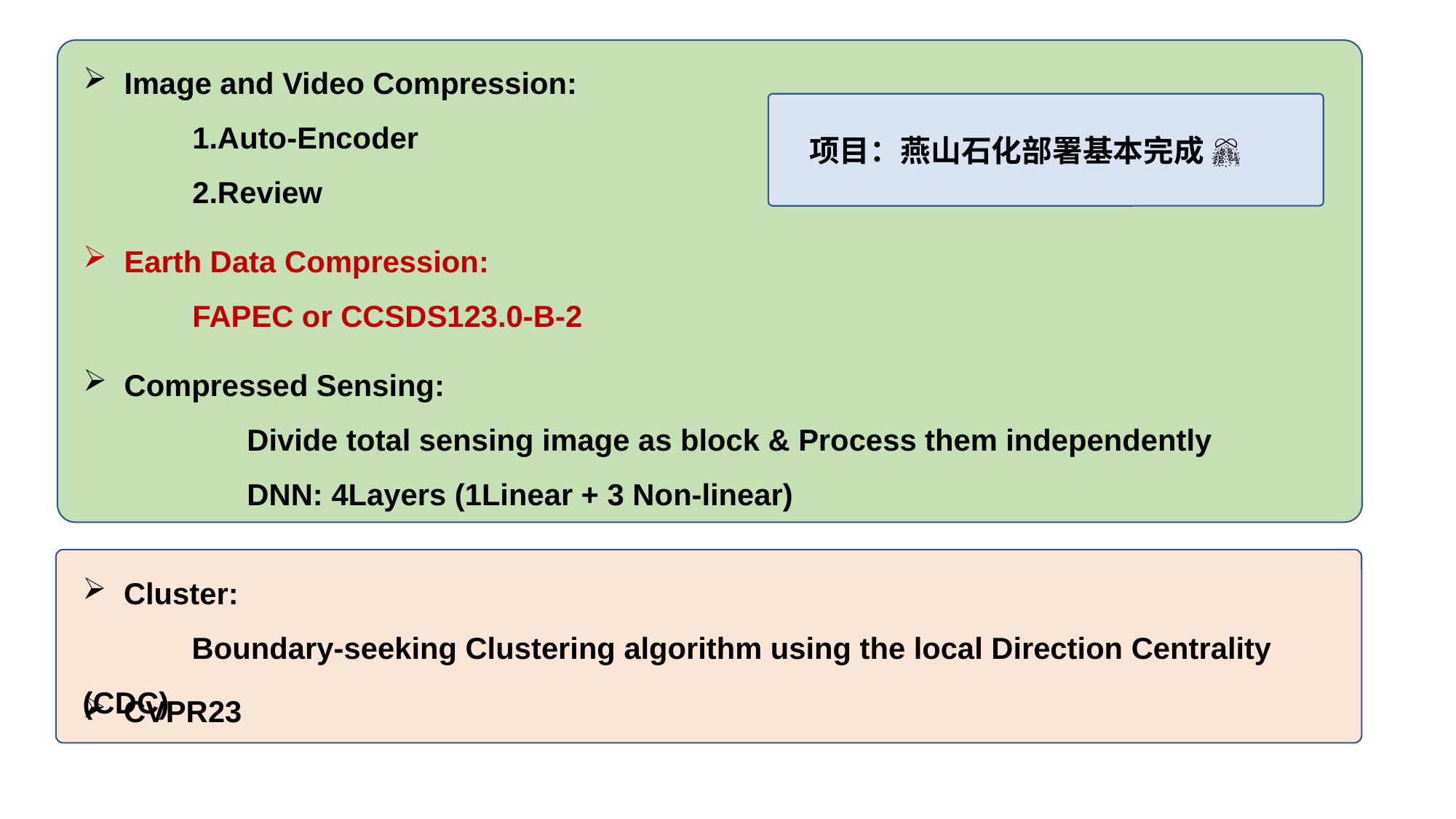

Image and Video Compression:
	1.Auto-Encoder
	2.Review

项目：燕山石化部署基本完成 🎊
Earth Data Compression:
	FAPEC or CCSDS123.0-B-2
Compressed Sensing:
	Divide total sensing image as block & Process them independently
	DNN: 4Layers (1Linear + 3 Non-linear)

Cluster:
	Boundary-seeking Clustering algorithm using the local Direction Centrality (CDC)
CVPR23